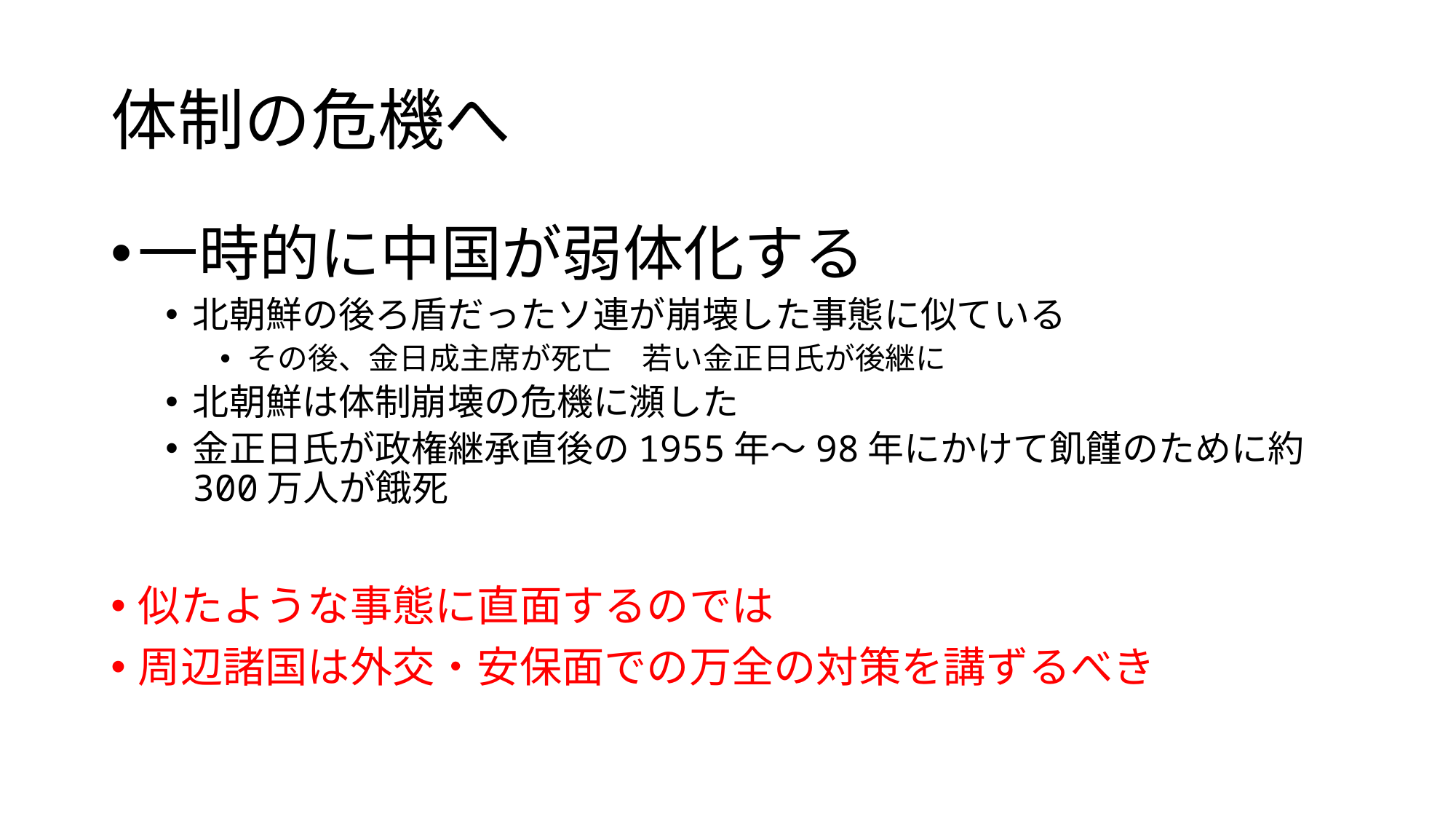

# 体制の危機へ
一時的に中国が弱体化する
北朝鮮の後ろ盾だったソ連が崩壊した事態に似ている
その後、金日成主席が死亡　若い金正日氏が後継に
北朝鮮は体制崩壊の危機に瀕した
金正日氏が政権継承直後の1955年～98年にかけて飢饉のために約300万人が餓死

似たような事態に直面するのでは
周辺諸国は外交・安保面での万全の対策を講ずるべき